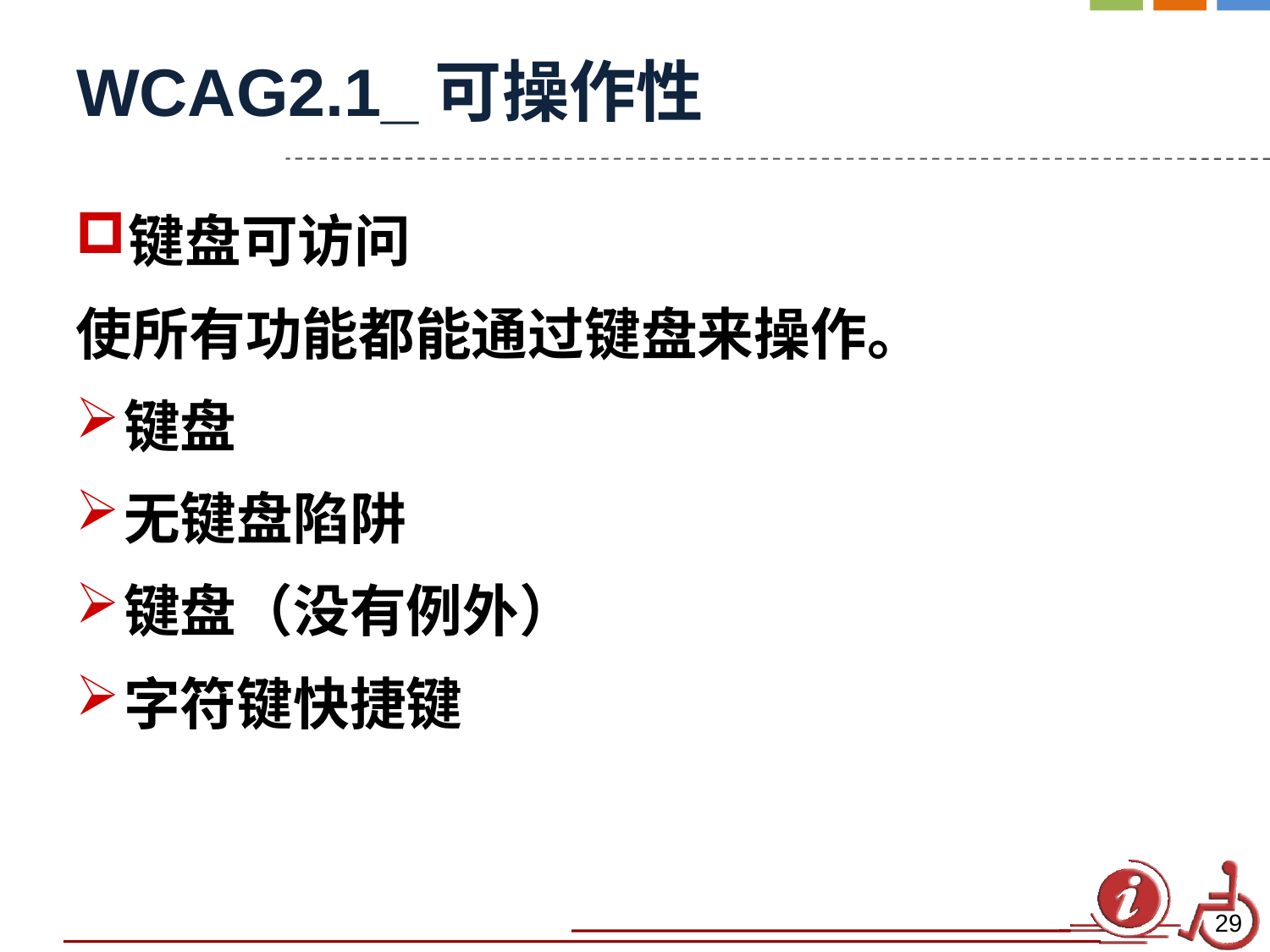

# WCAG2.1_可操作性
键盘可访问
使所有功能都能通过键盘来操作。
键盘
无键盘陷阱
键盘（没有例外）
字符键快捷键
29